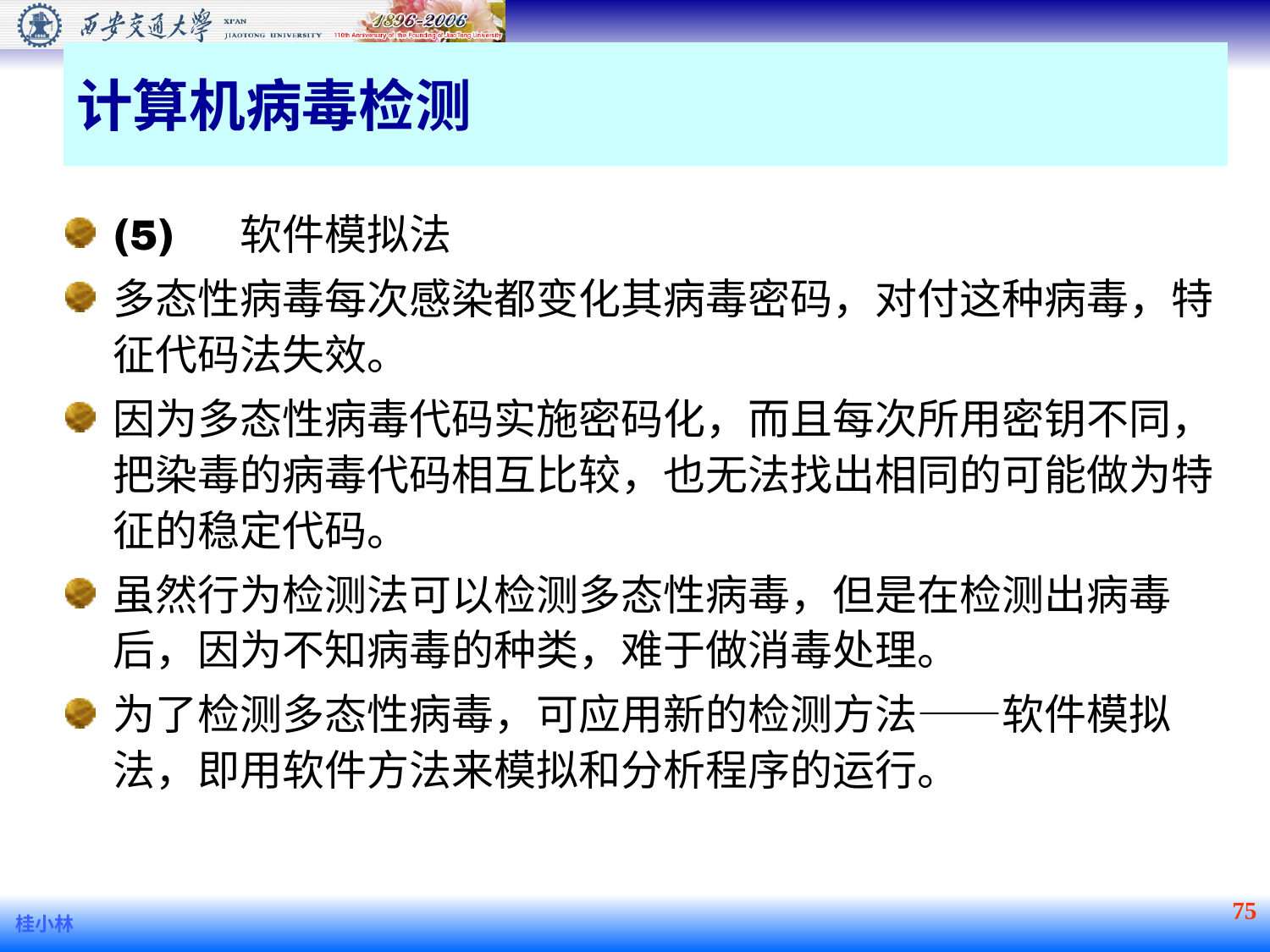

# 计算机病毒检测
(5)	软件模拟法
多态性病毒每次感染都变化其病毒密码，对付这种病毒，特征代码法失效。
因为多态性病毒代码实施密码化，而且每次所用密钥不同，把染毒的病毒代码相互比较，也无法找出相同的可能做为特征的稳定代码。
虽然行为检测法可以检测多态性病毒，但是在检测出病毒后，因为不知病毒的种类，难于做消毒处理。
为了检测多态性病毒，可应用新的检测方法――软件模拟法，即用软件方法来模拟和分析程序的运行。
75
桂小林